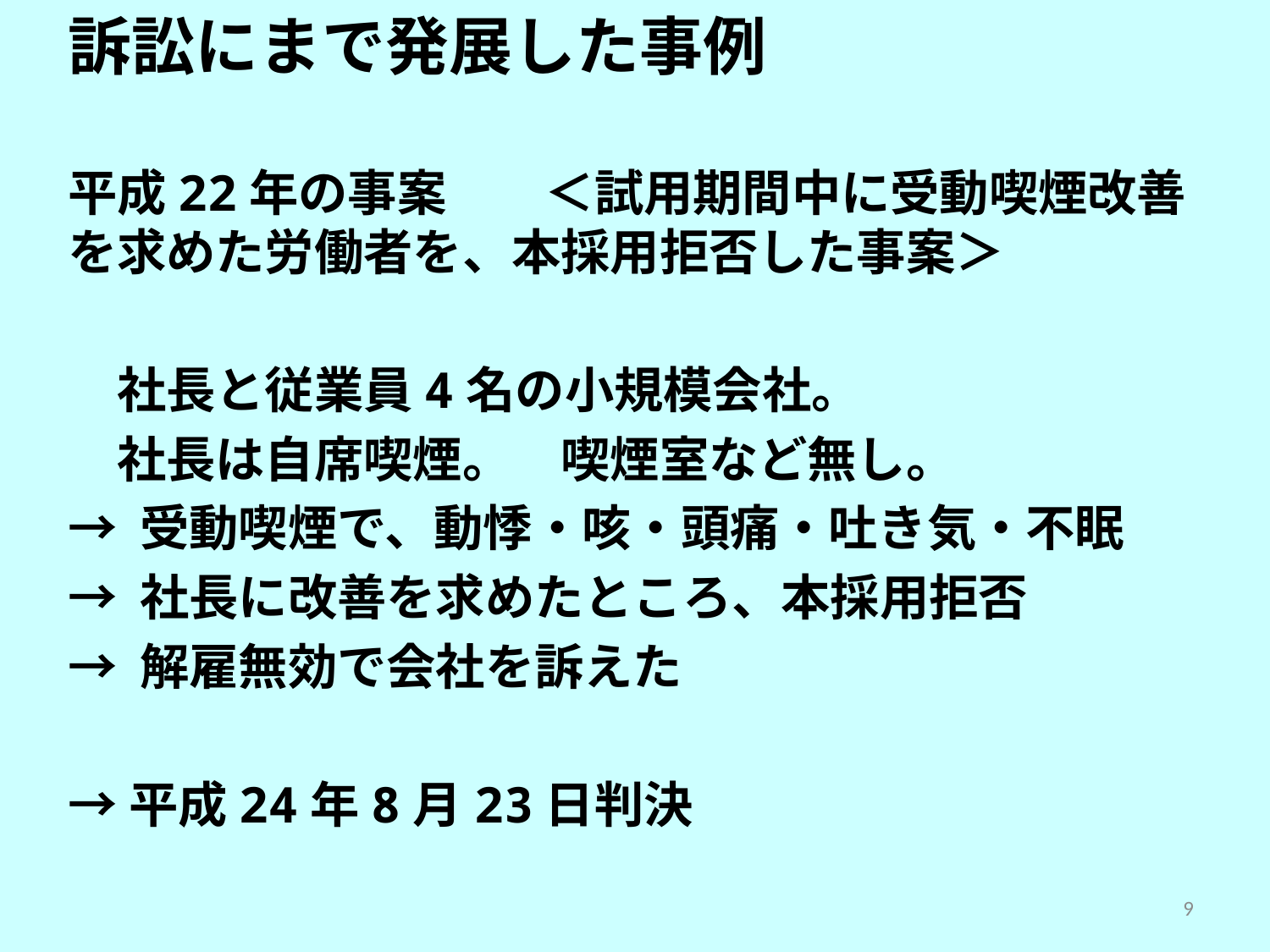

訴訟にまで発展した事例

平成22年の事案　　＜試用期間中に受動喫煙改善を求めた労働者を、本採用拒否した事案＞

　社長と従業員4名の小規模会社。
　社長は自席喫煙。　喫煙室など無し。
→ 受動喫煙で、動悸・咳・頭痛・吐き気・不眠
→ 社長に改善を求めたところ、本採用拒否
→ 解雇無効で会社を訴えた

→平成24年8月23日判決

9